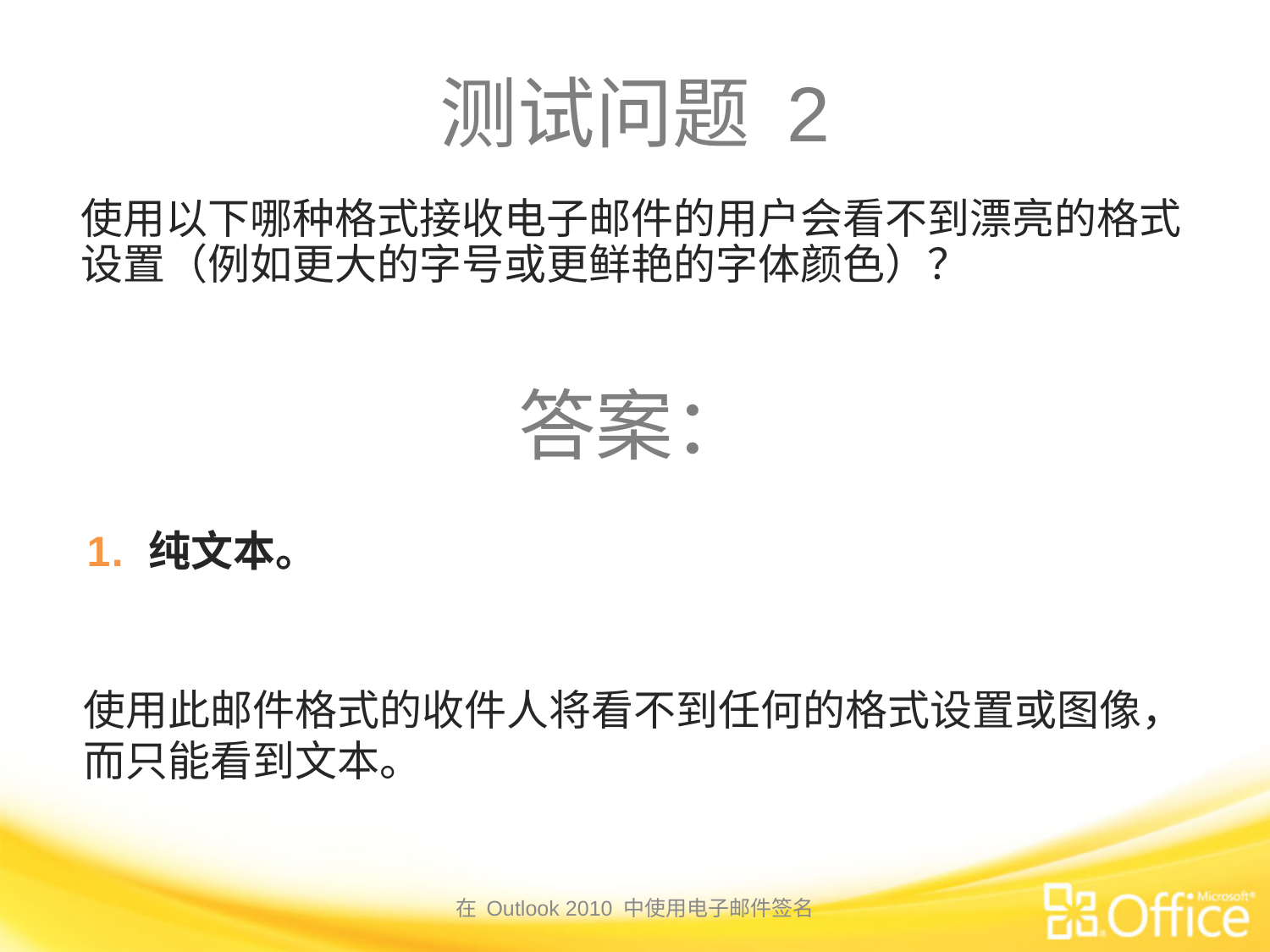

# 测试问题 2
使用以下哪种格式接收电子邮件的用户会看不到漂亮的格式设置（例如更大的字号或更鲜艳的字体颜色）？
答案：
纯文本。
使用此邮件格式的收件人将看不到任何的格式设置或图像，而只能看到文本。
在 Outlook 2010 中使用电子邮件签名